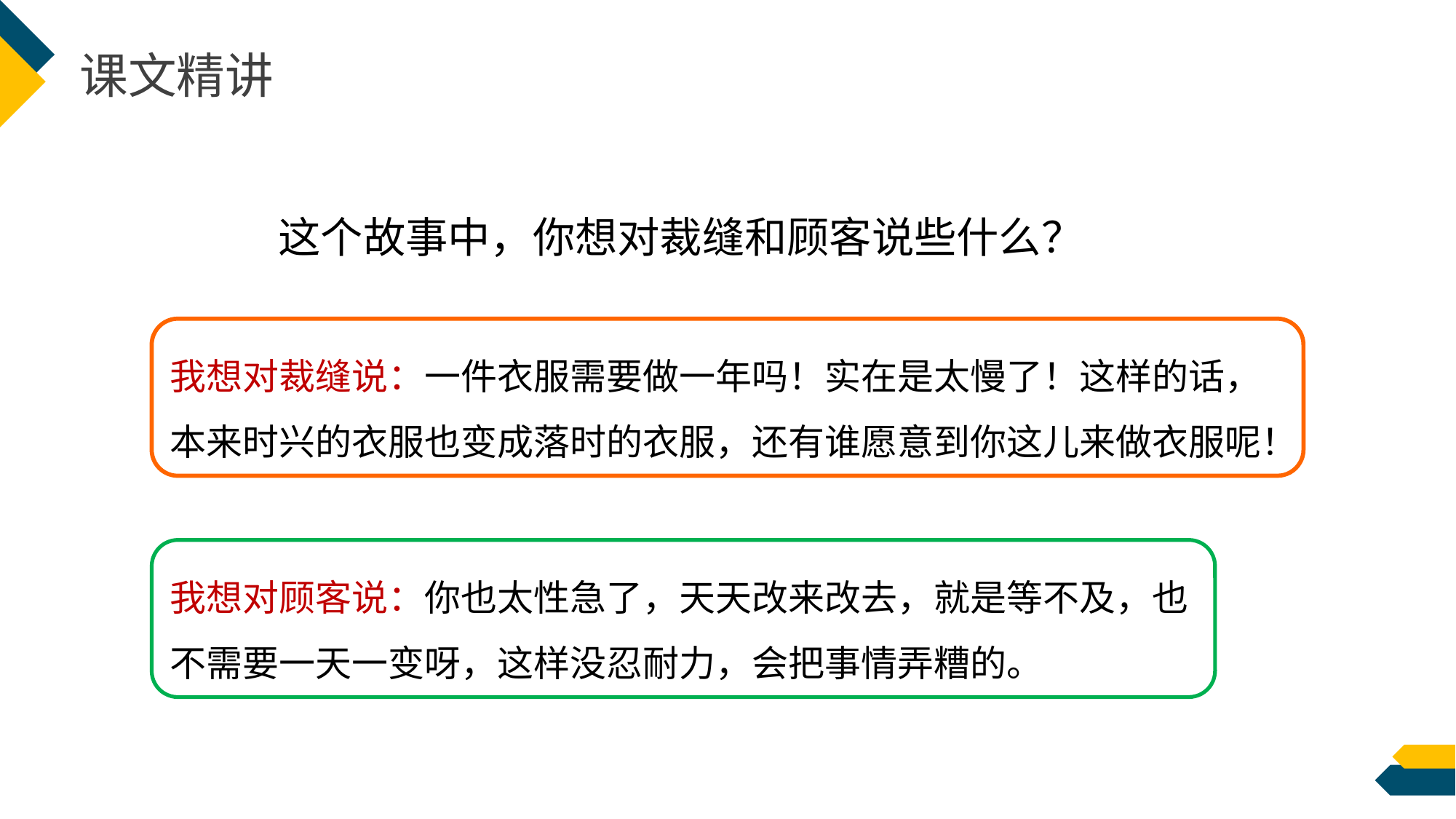

课文精讲
这个故事中，你想对裁缝和顾客说些什么？
我想对裁缝说：一件衣服需要做一年吗！实在是太慢了！这样的话，本来时兴的衣服也变成落时的衣服，还有谁愿意到你这儿来做衣服呢！
我想对顾客说：你也太性急了，天天改来改去，就是等不及，也不需要一天一变呀，这样没忍耐力，会把事情弄糟的。